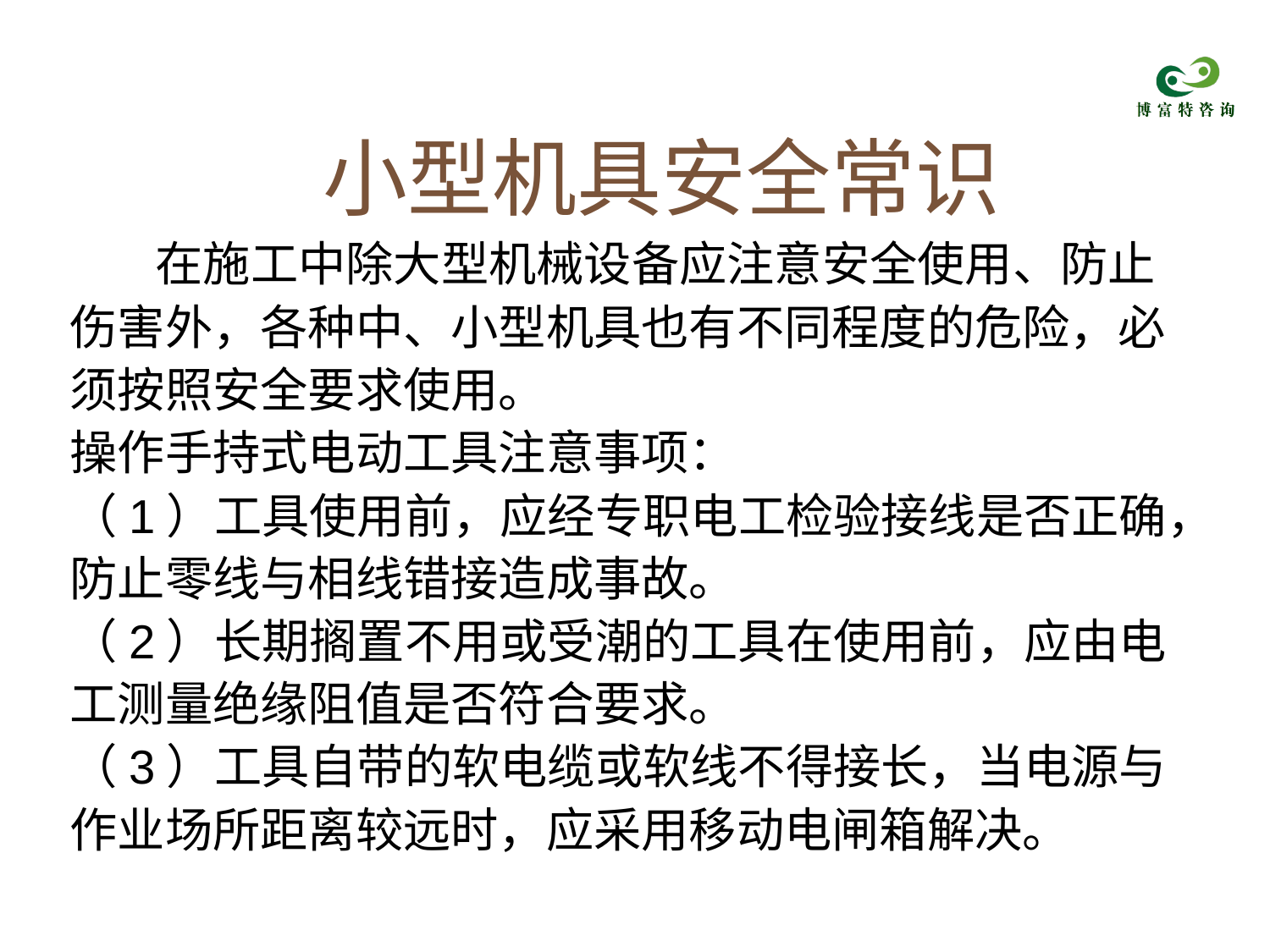

小型机具安全常识
       在施工中除大型机械设备应注意安全使用、防止伤害外，各种中、小型机具也有不同程度的危险，必须按照安全要求使用。
操作手持式电动工具注意事项：
（1）工具使用前，应经专职电工检验接线是否正确，防止零线与相线错接造成事故。
（2）长期搁置不用或受潮的工具在使用前，应由电工测量绝缘阻值是否符合要求。
（3）工具自带的软电缆或软线不得接长，当电源与作业场所距离较远时，应采用移动电闸箱解决。